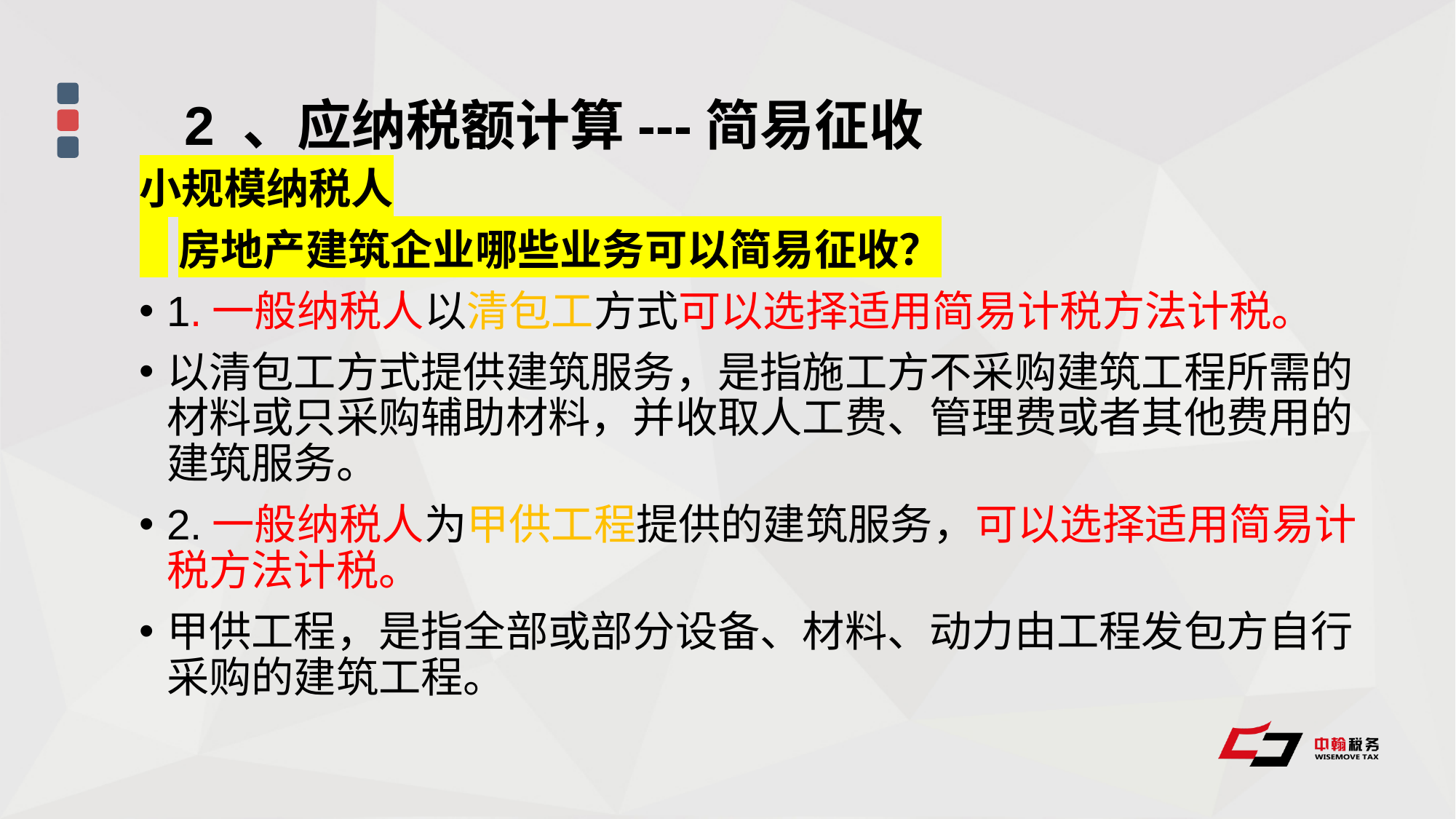

2 、应纳税额计算---简易征收
小规模纳税人
   房地产建筑企业哪些业务可以简易征收？
1.一般纳税人以清包工方式可以选择适用简易计税方法计税。
以清包工方式提供建筑服务，是指施工方不采购建筑工程所需的材料或只采购辅助材料，并收取人工费、管理费或者其他费用的建筑服务。
2.一般纳税人为甲供工程提供的建筑服务，可以选择适用简易计税方法计税。
甲供工程，是指全部或部分设备、材料、动力由工程发包方自行采购的建筑工程。